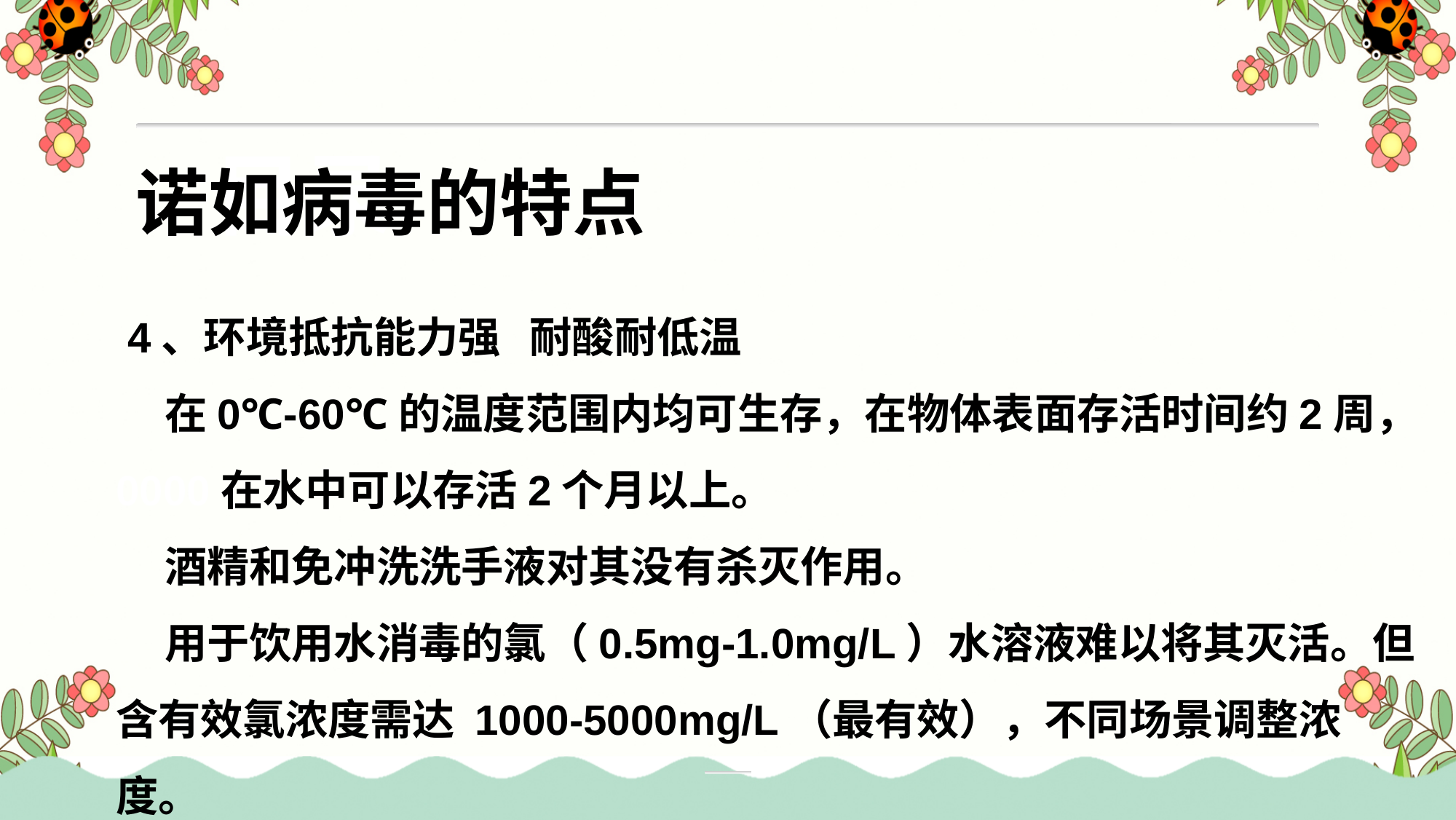

行业PPT模板http://www.1ppt.com/hangye/
目录
诺如病毒的特点
 4、环境抵抗能力强   耐酸耐低温
    在0℃-60℃的温度范围内均可生存，在物体表面存活时间约2周，0000在水中可以存活2个月以上。
    酒精和免冲洗洗手液对其没有杀灭作用。
    用于饮用水消毒的氯（0.5mg-1.0mg/L）水溶液难以将其灭活。但含有效氯浓度需达 1000-5000mg/L（最有效），不同场景调整浓度。